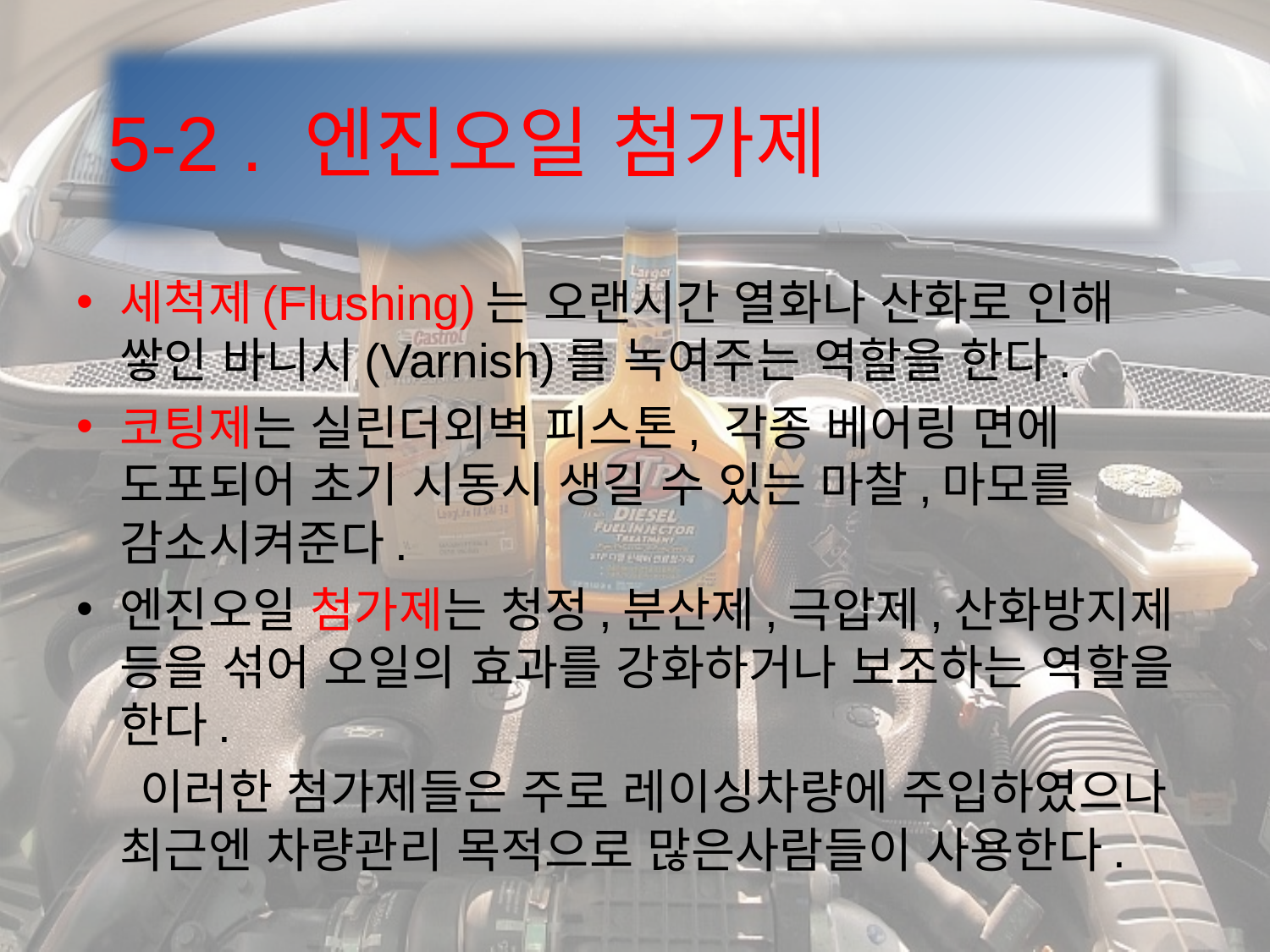

5-2 . 엔진오일 첨가제
#
세척제(Flushing)는 오랜시간 열화나 산화로 인해 쌓인 바니시(Varnish)를 녹여주는 역할을 한다.
코팅제는 실린더외벽 피스톤, 각종 베어링 면에 도포되어 초기 시동시 생길 수 있는 마찰,마모를 감소시켜준다.
엔진오일 첨가제는 청정,분산제,극압제,산화방지제 등을 섞어 오일의 효과를 강화하거나 보조하는 역할을 한다.
    이러한 첨가제들은 주로 레이싱차량에 주입하였으나 최근엔 차량관리 목적으로 많은사람들이 사용한다.